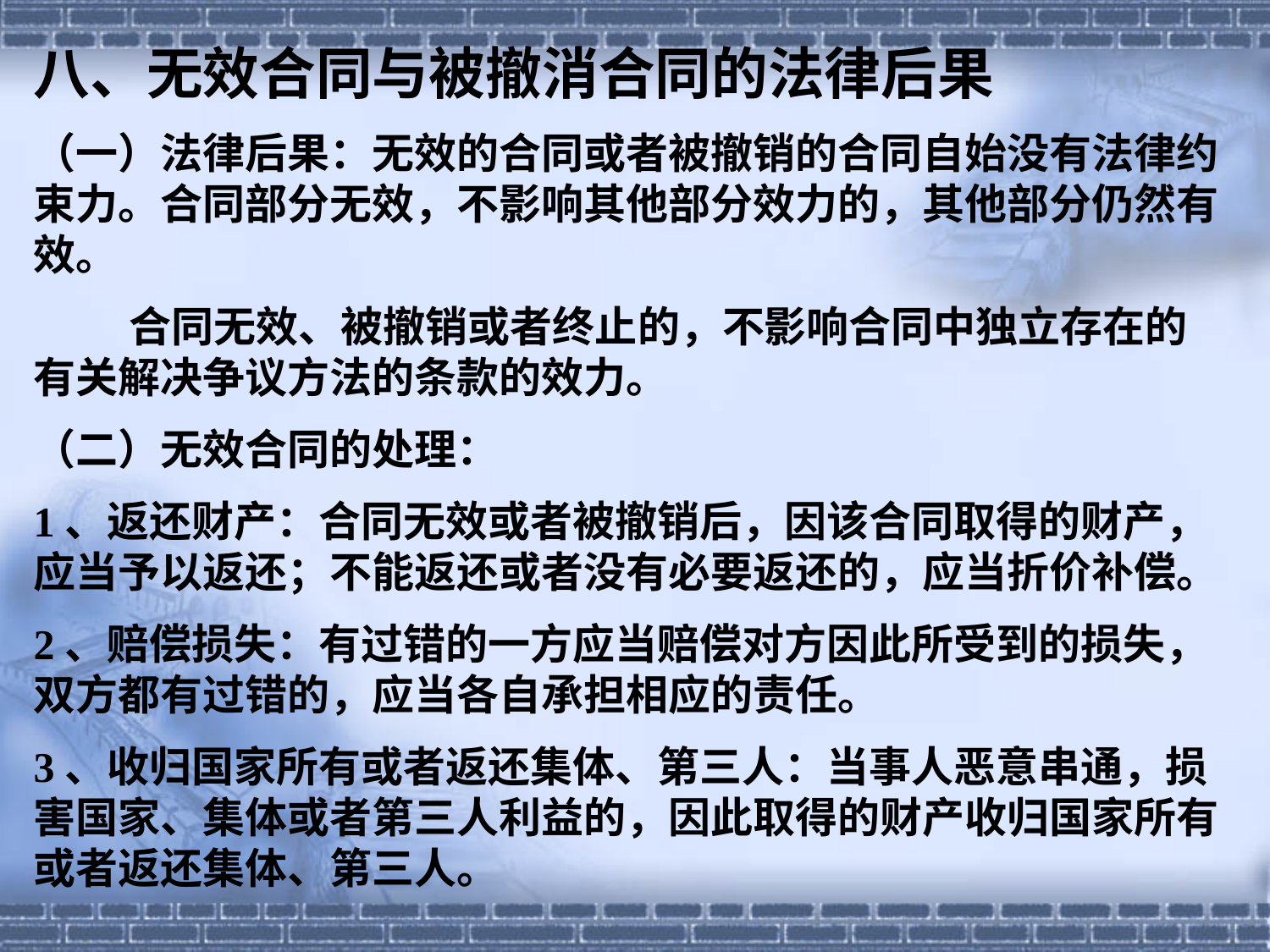

八、无效合同与被撤消合同的法律后果
（一）法律后果：无效的合同或者被撤销的合同自始没有法律约束力。合同部分无效，不影响其他部分效力的，其他部分仍然有效。
         合同无效、被撤销或者终止的，不影响合同中独立存在的有关解决争议方法的条款的效力。
（二）无效合同的处理：
1、返还财产：合同无效或者被撤销后，因该合同取得的财产，应当予以返还；不能返还或者没有必要返还的，应当折价补偿。
2、赔偿损失：有过错的一方应当赔偿对方因此所受到的损失，双方都有过错的，应当各自承担相应的责任。
3、收归国家所有或者返还集体、第三人：当事人恶意串通，损害国家、集体或者第三人利益的，因此取得的财产收归国家所有或者返还集体、第三人。